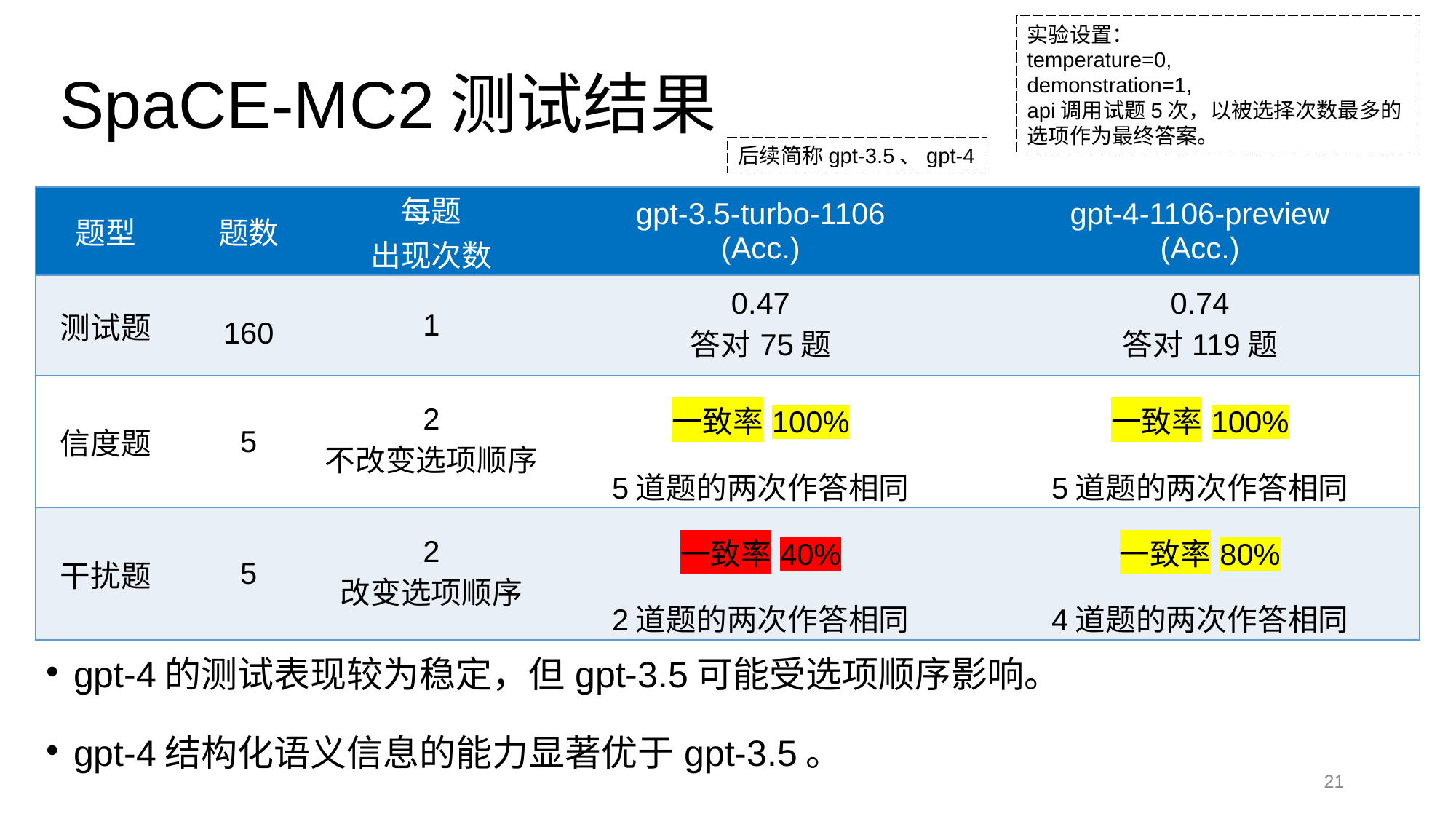

实验设置：
temperature=0,
demonstration=1,
api调用试题5次，以被选择次数最多的选项作为最终答案。
SpaCE-MC2测试结果
后续简称gpt-3.5、gpt-4
| 题型 | 题数 | 每题 出现次数 | gpt-3.5-turbo-1106 (Acc.) | gpt-4-1106-preview (Acc.) |
| --- | --- | --- | --- | --- |
| 测试题 | 160 | 1 | 0.47 答对75题 | 0.74 答对119题 |
| 信度题 | 5 | 2 不改变选项顺序 | 一致率100% 5道题的两次作答相同 | 一致率100% 5道题的两次作答相同 |
| 干扰题 | 5 | 2 改变选项顺序 | 一致率40% 2道题的两次作答相同 | 一致率80% 4道题的两次作答相同 |
gpt-4的测试表现较为稳定，但gpt-3.5可能受选项顺序影响。
gpt-4结构化语义信息的能力显著优于gpt-3.5。
21